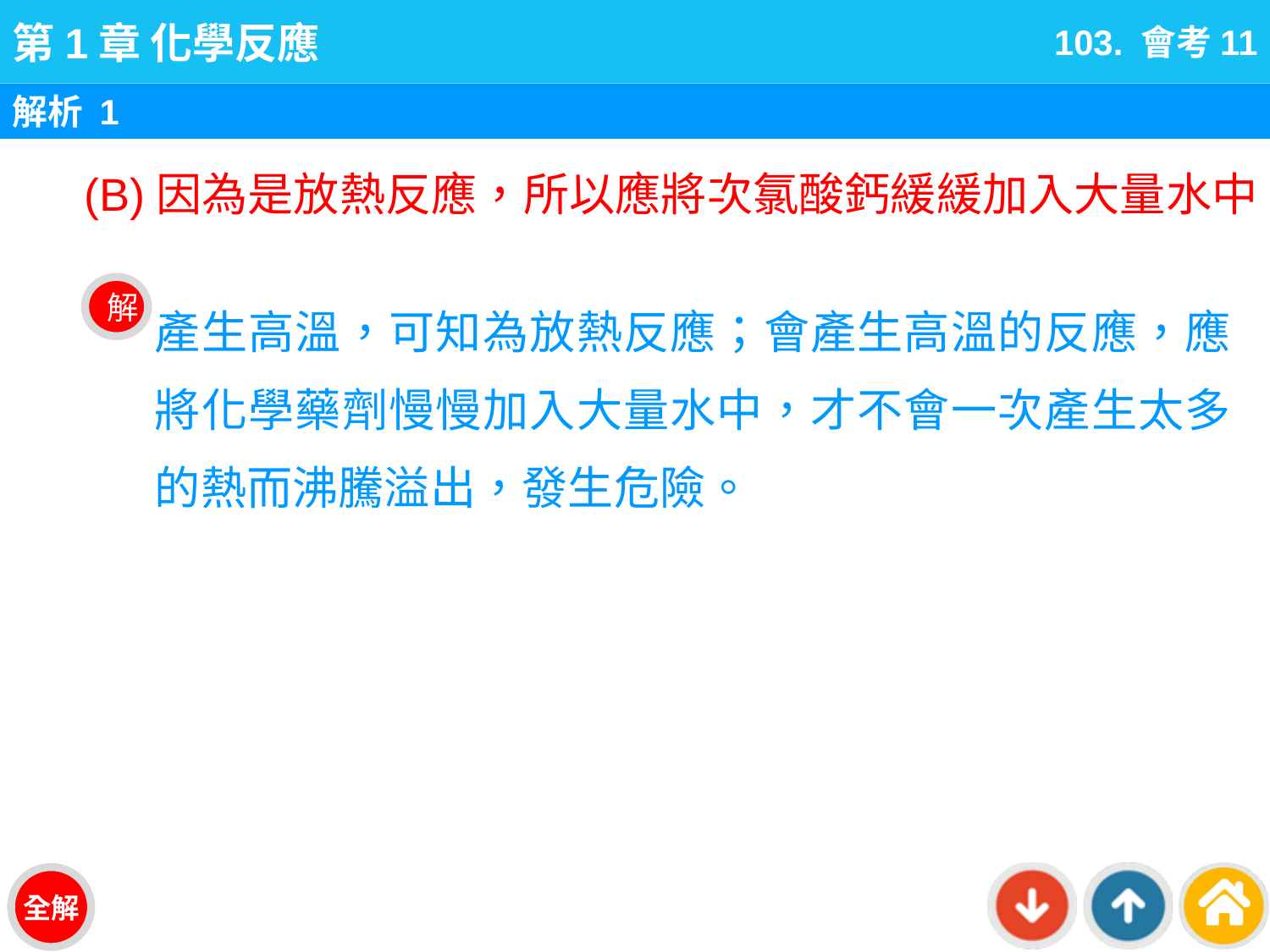

103. 會考11
解析 1
(B)因為是放熱反應，所以應將次氯酸鈣緩緩加入大量水中
產生高溫，可知為放熱反應；會產生高溫的反應，應將化學藥劑慢慢加入大量水中，才不會一次產生太多的熱而沸騰溢出，發生危險。
解
全解